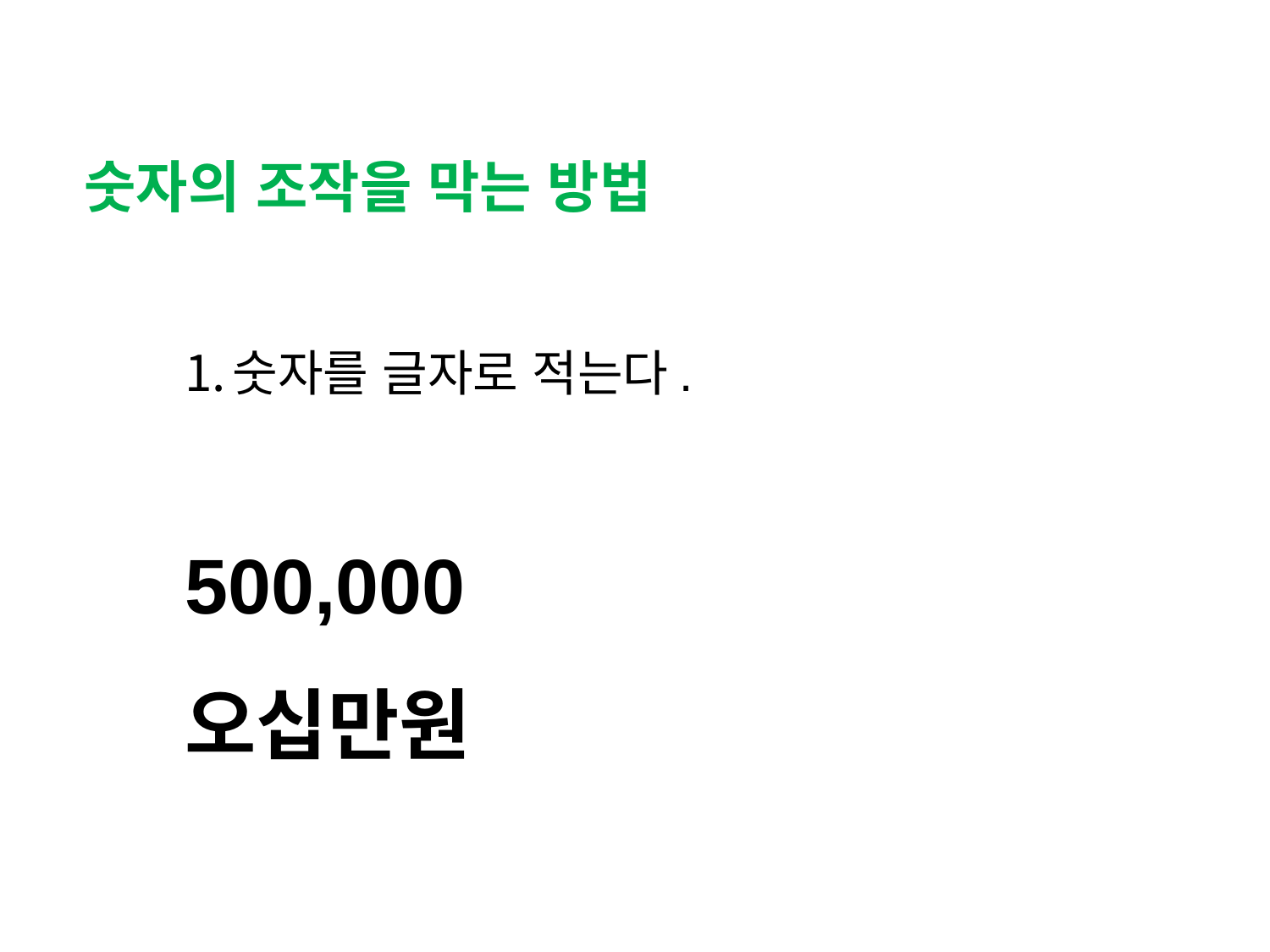

숫자의 조작을 막는 방법
숫자를 글자로 적는다.

500,000
오십만원